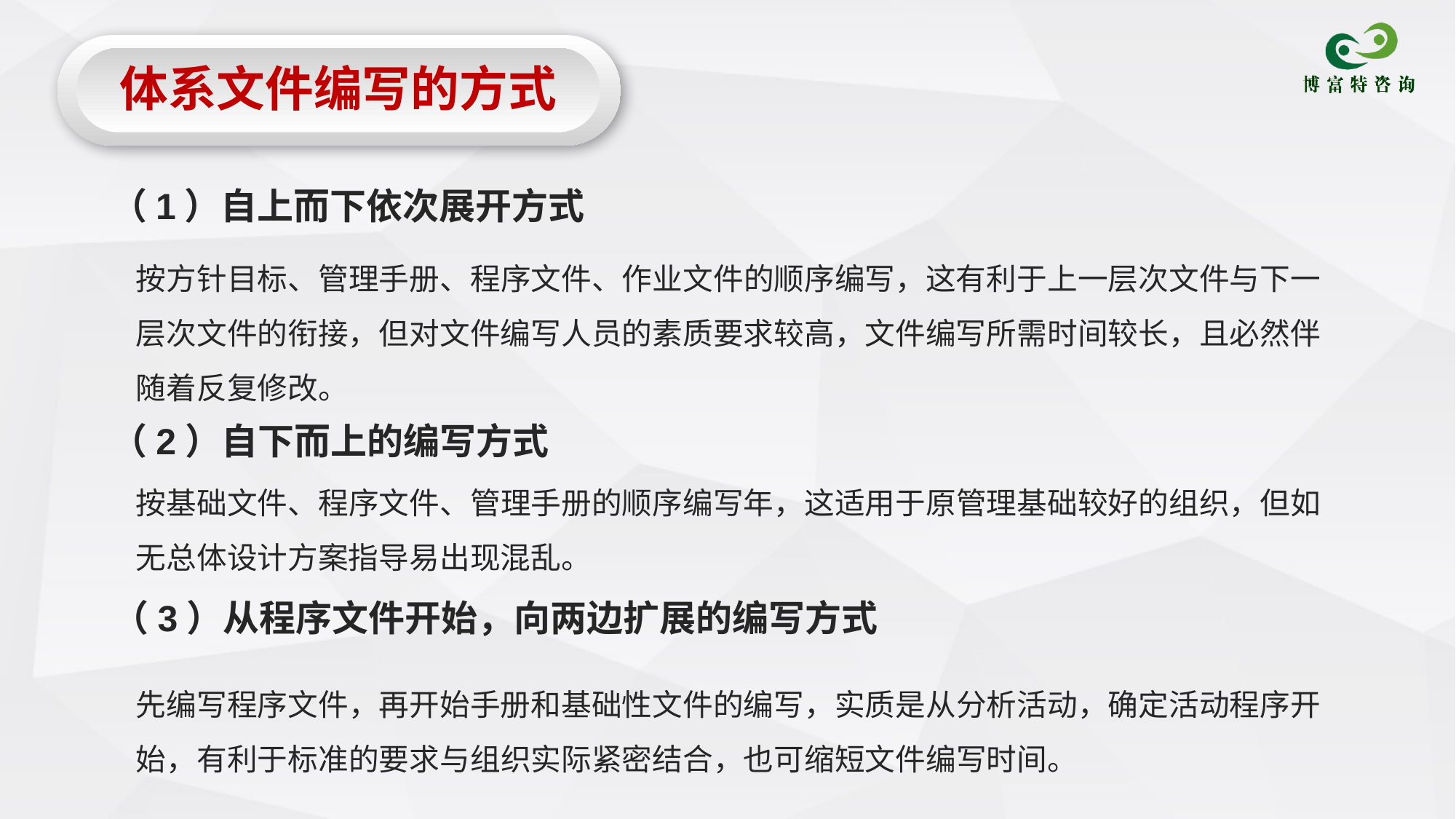

体系文件编写的方式
（1）自上而下依次展开方式
按方针目标、管理手册、程序文件、作业文件的顺序编写，这有利于上一层次文件与下一层次文件的衔接，但对文件编写人员的素质要求较高，文件编写所需时间较长，且必然伴随着反复修改。
（2）自下而上的编写方式
按基础文件、程序文件、管理手册的顺序编写年，这适用于原管理基础较好的组织，但如无总体设计方案指导易出现混乱。
（3）从程序文件开始，向两边扩展的编写方式
先编写程序文件，再开始手册和基础性文件的编写，实质是从分析活动，确定活动程序开始，有利于标准的要求与组织实际紧密结合，也可缩短文件编写时间。